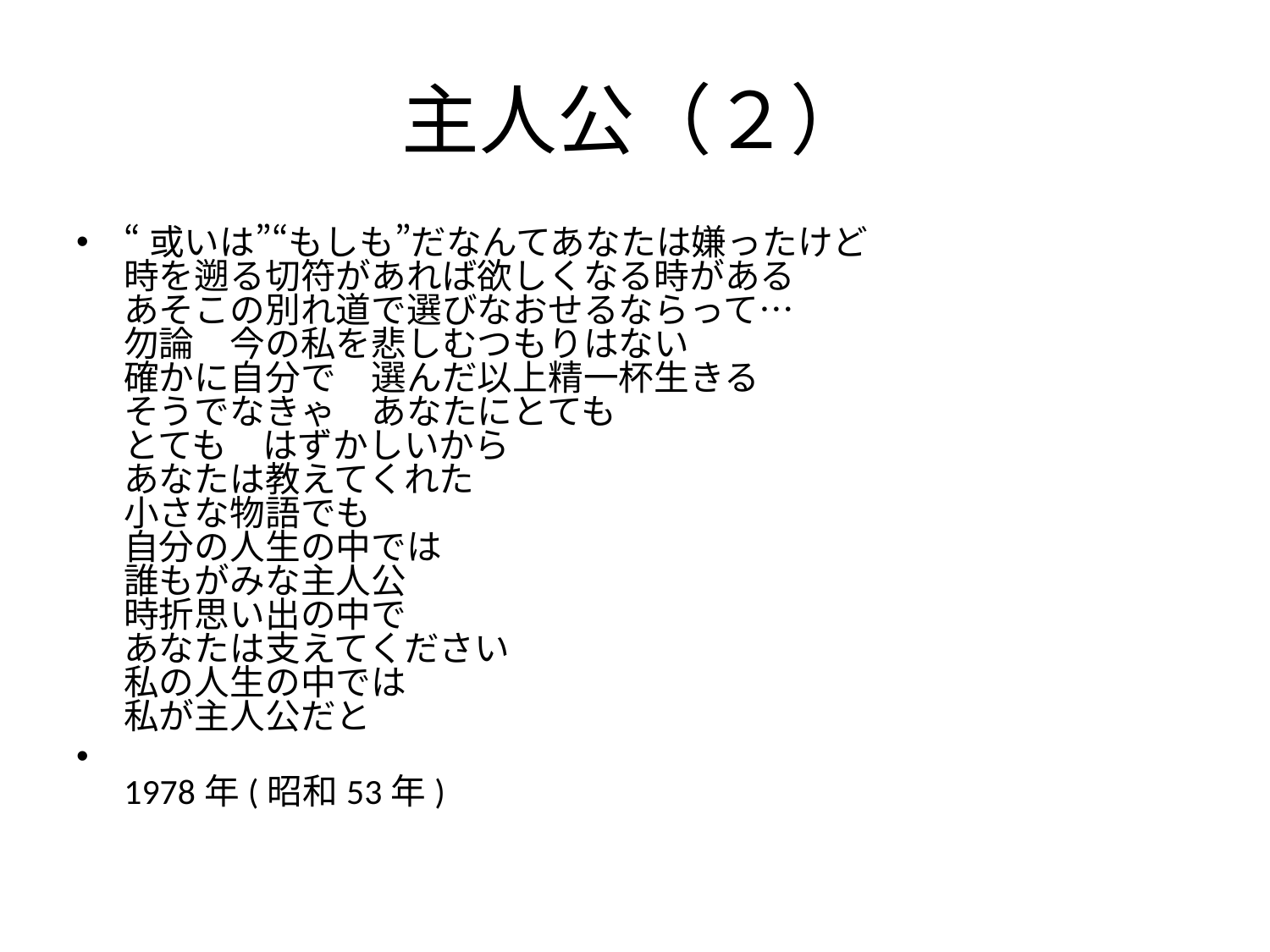

# 主人公（２）
“或いは”“もしも”だなんてあなたは嫌ったけど
時を遡る切符があれば欲しくなる時がある
あそこの別れ道で選びなおせるならって…
勿論　今の私を悲しむつもりはない
確かに自分で　選んだ以上精一杯生きる
そうでなきゃ　あなたにとても
とても　はずかしいから
あなたは教えてくれた
小さな物語でも
自分の人生の中では
誰もがみな主人公
時折思い出の中で
あなたは支えてください
私の人生の中では
私が主人公だと
1978年(昭和53年)